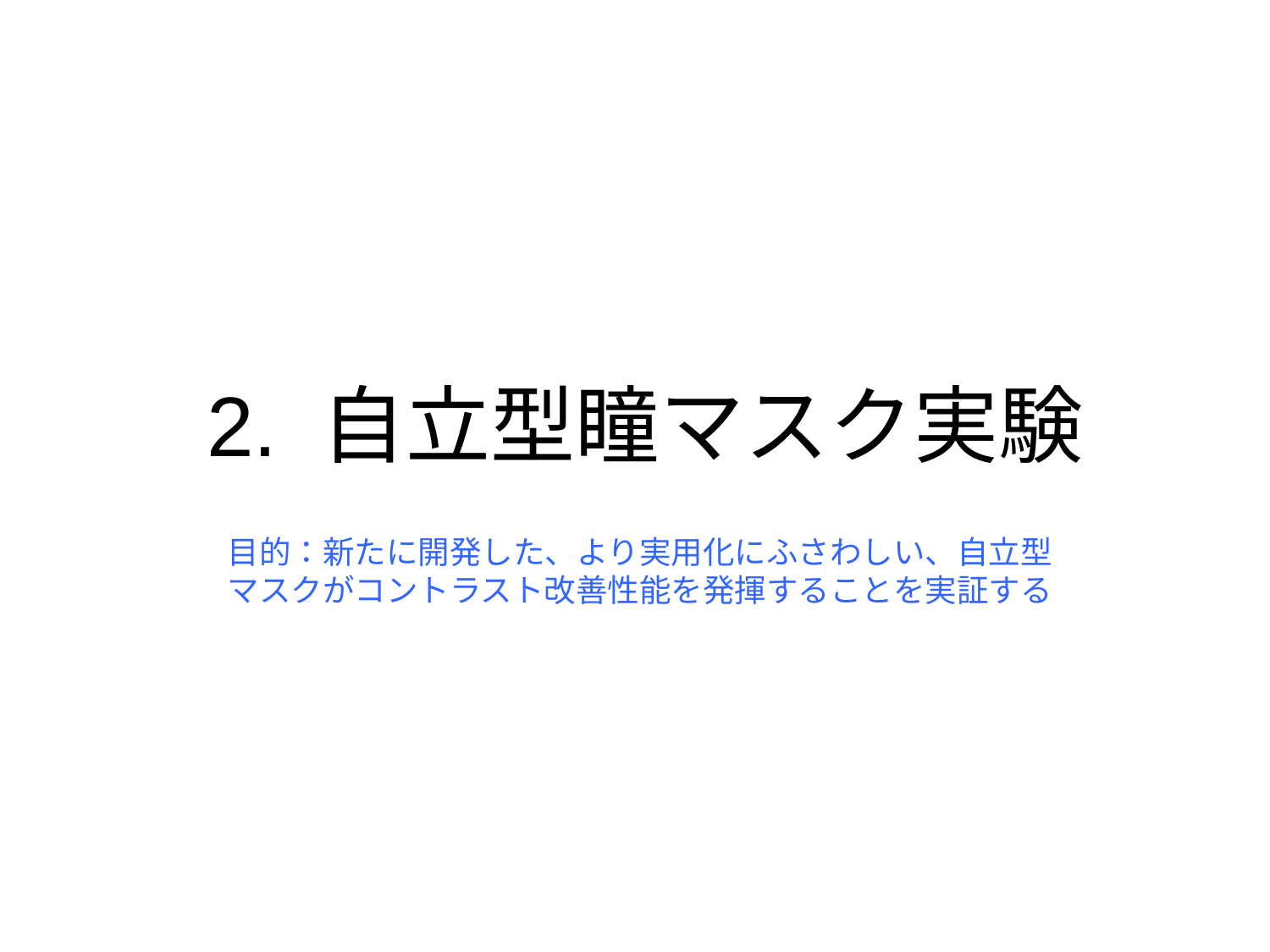

2. 自立型瞳マスク実験
目的：新たに開発した、より実用化にふさわしい、自立型マスクがコントラスト改善性能を発揮することを実証する